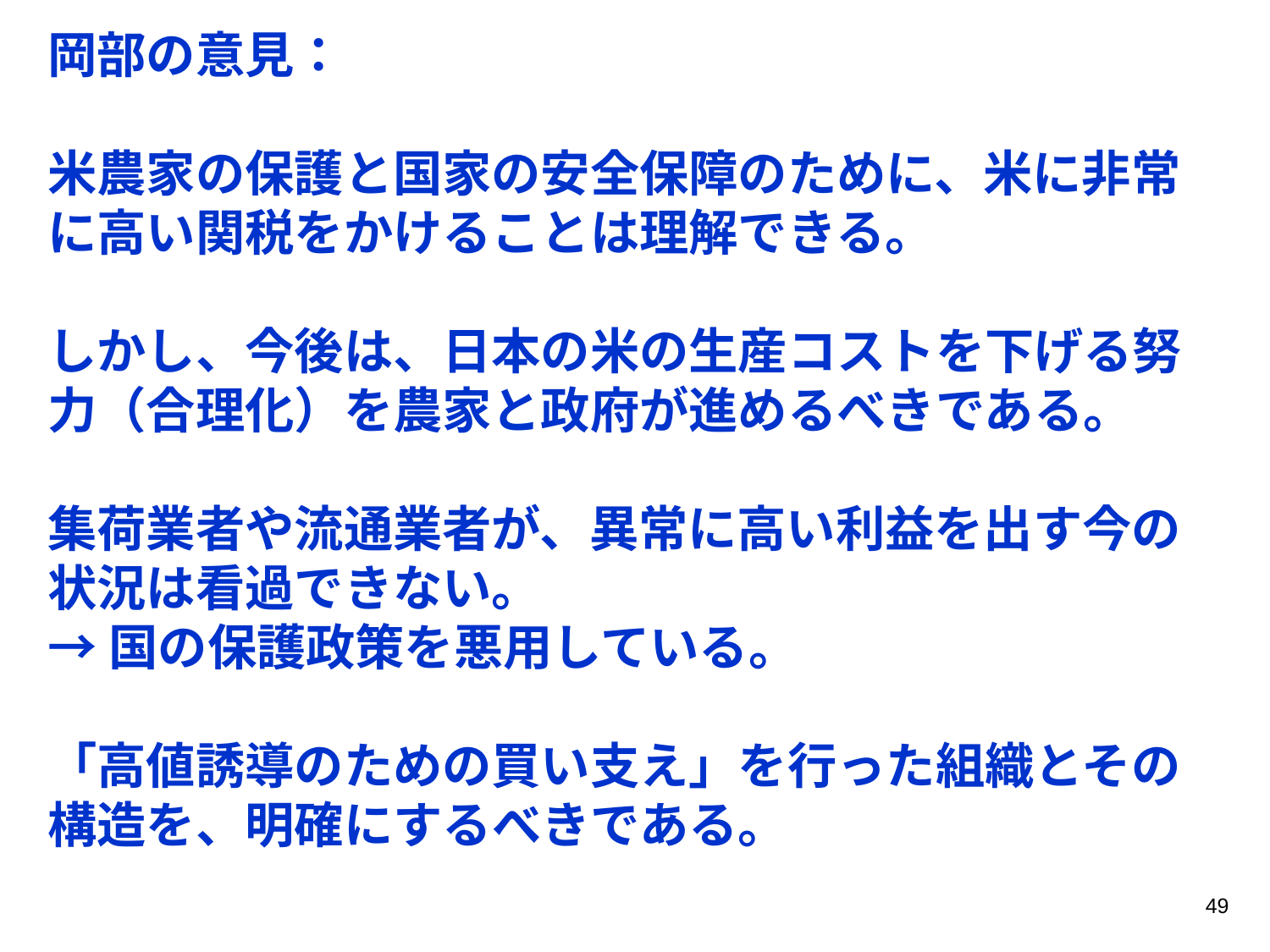

岡部の意見：

米農家の保護と国家の安全保障のために、米に非常に高い関税をかけることは理解できる。

しかし、今後は、日本の米の生産コストを下げる努力（合理化）を農家と政府が進めるべきである。

集荷業者や流通業者が、異常に高い利益を出す今の状況は看過できない。
→国の保護政策を悪用している。

「高値誘導のための買い支え」を行った組織とその構造を、明確にするべきである。
49